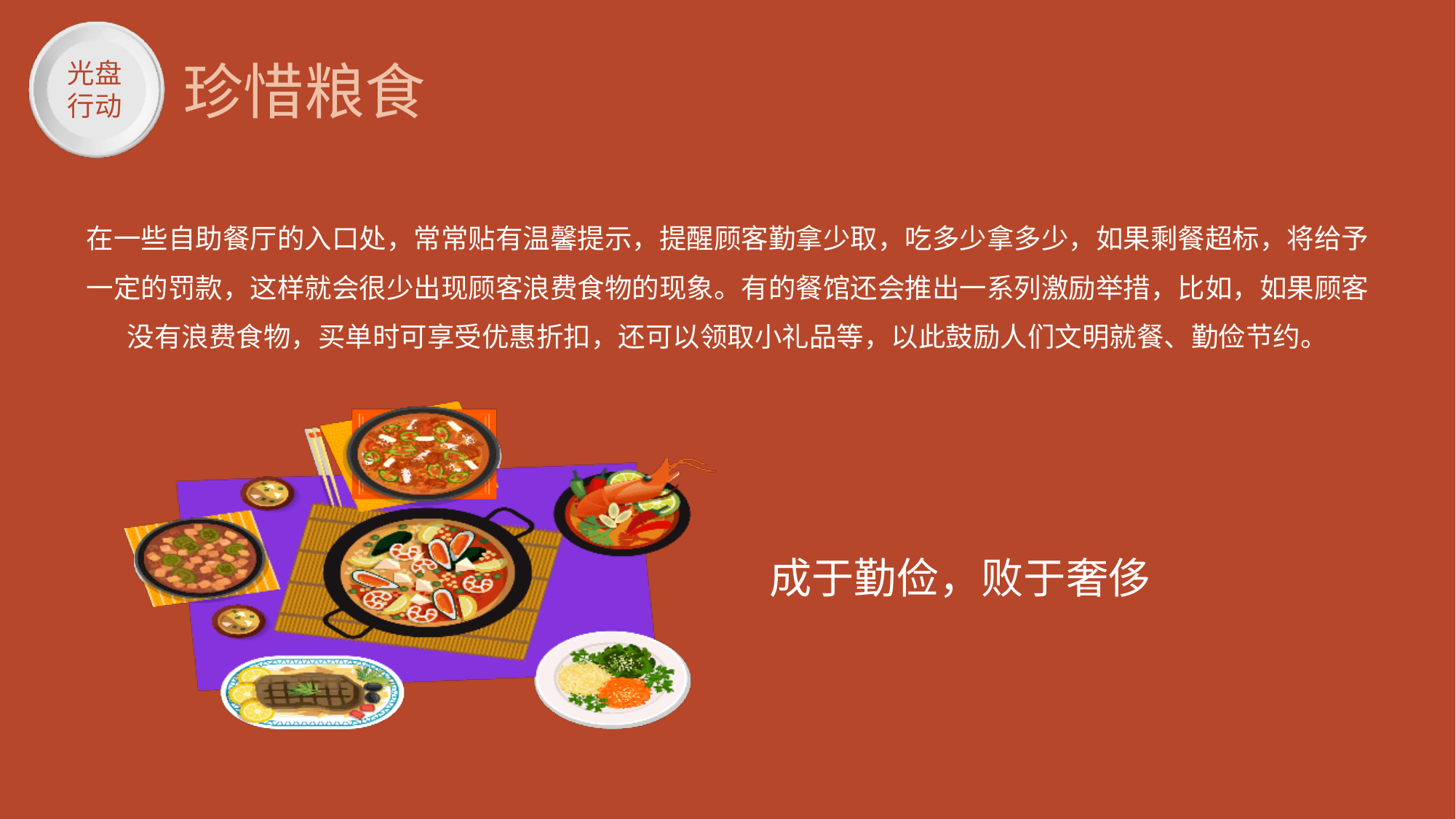

在一些自助餐厅的入口处，常常贴有温馨提示，提醒顾客勤拿少取，吃多少拿多少，如果剩餐超标，将给予一定的罚款，这样就会很少出现顾客浪费食物的现象。有的餐馆还会推出一系列激励举措，比如，如果顾客没有浪费食物，买单时可享受优惠折扣，还可以领取小礼品等，以此鼓励人们文明就餐、勤俭节约。

成于勤俭，败于奢侈